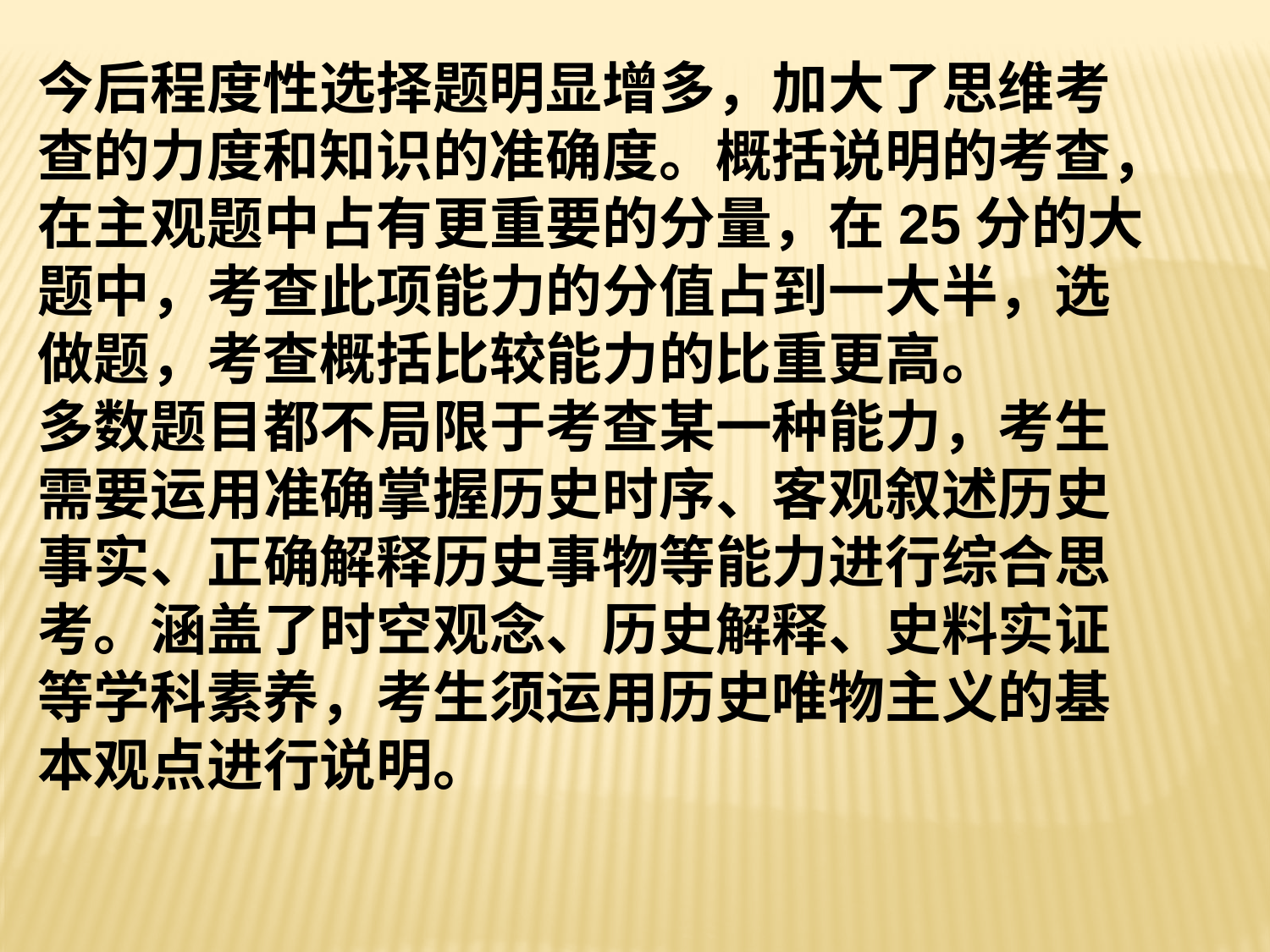

今后程度性选择题明显增多，加大了思维考查的力度和知识的准确度。概括说明的考查，在主观题中占有更重要的分量，在25分的大题中，考查此项能力的分值占到一大半，选做题，考查概括比较能力的比重更高。
多数题目都不局限于考查某一种能力，考生需要运用准确掌握历史时序、客观叙述历史事实、正确解释历史事物等能力进行综合思考。涵盖了时空观念、历史解释、史料实证等学科素养，考生须运用历史唯物主义的基本观点进行说明。